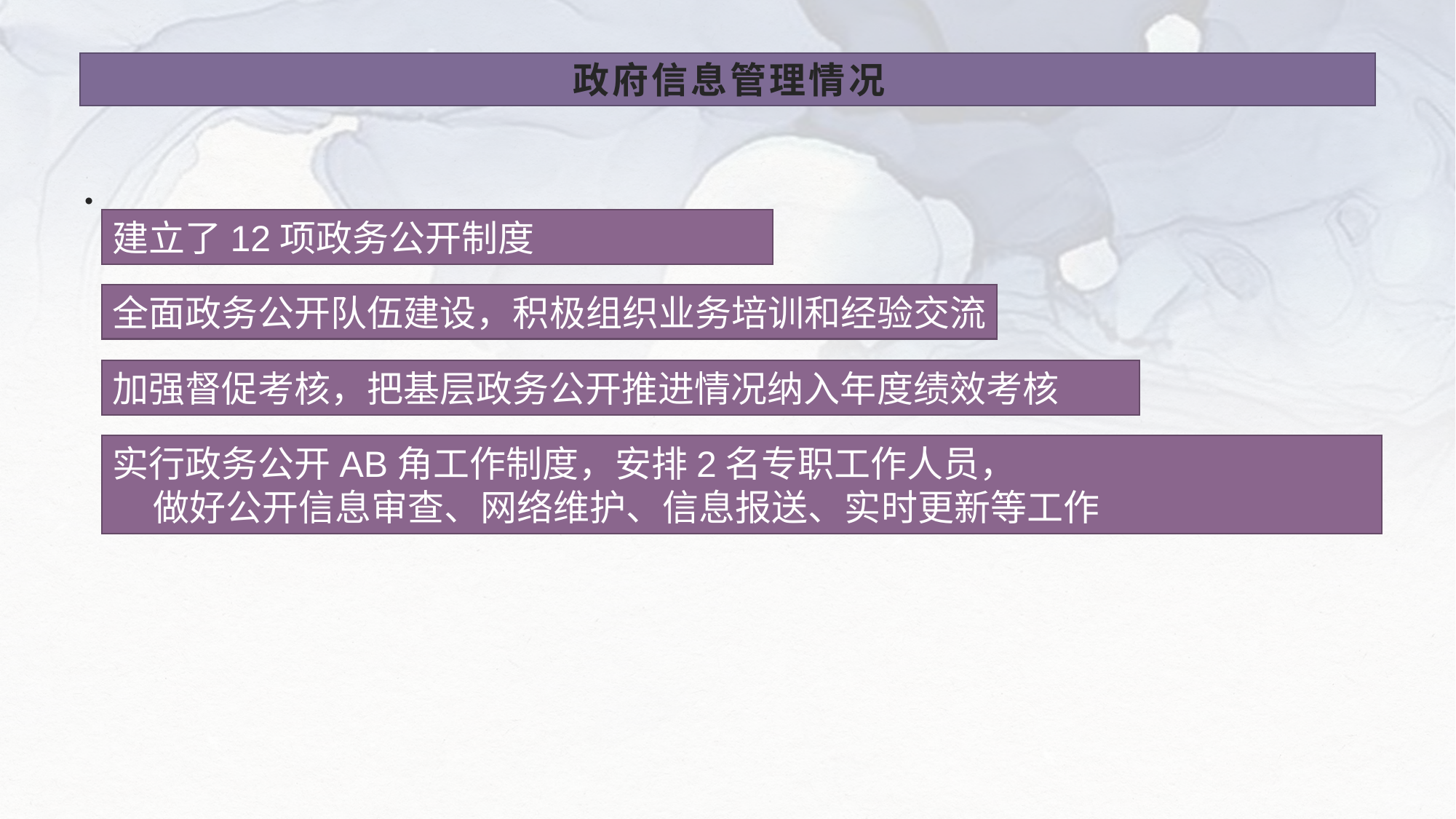

# 政府信息管理情况

建立了12项政务公开制度
全面政务公开队伍建设，积极组织业务培训和经验交流
加强督促考核，把基层政务公开推进情况纳入年度绩效考核
实行政务公开AB角工作制度，安排2名专职工作人员，                                                 做好公开信息审查、网络维护、信息报送、实时更新等工作